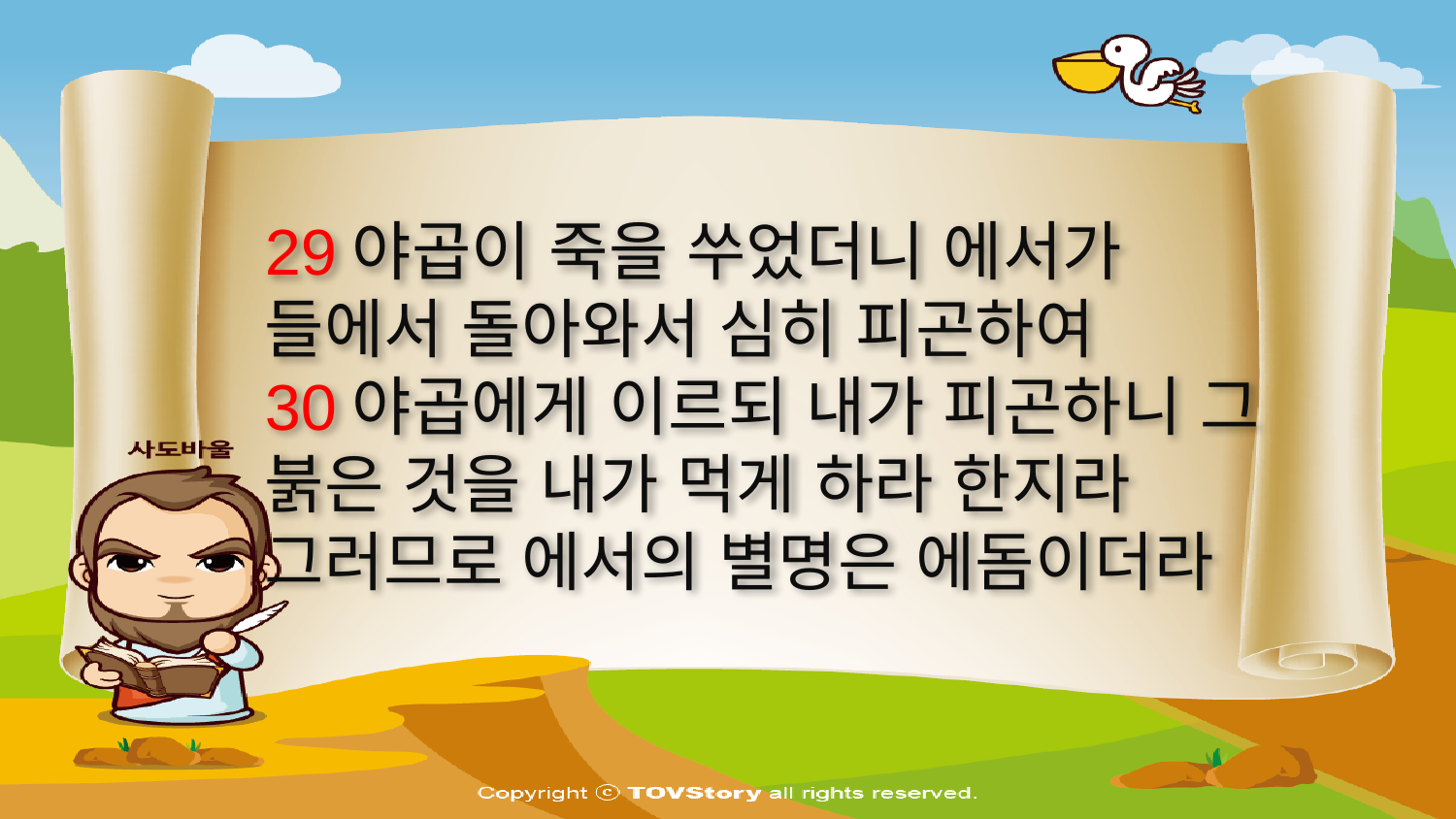

29야곱이 죽을 쑤었더니 에서가 들에서 돌아와서 심히 피곤하여
30야곱에게 이르되 내가 피곤하니 그 붉은 것을 내가 먹게 하라 한지라 그러므로 에서의 별명은 에돔이더라